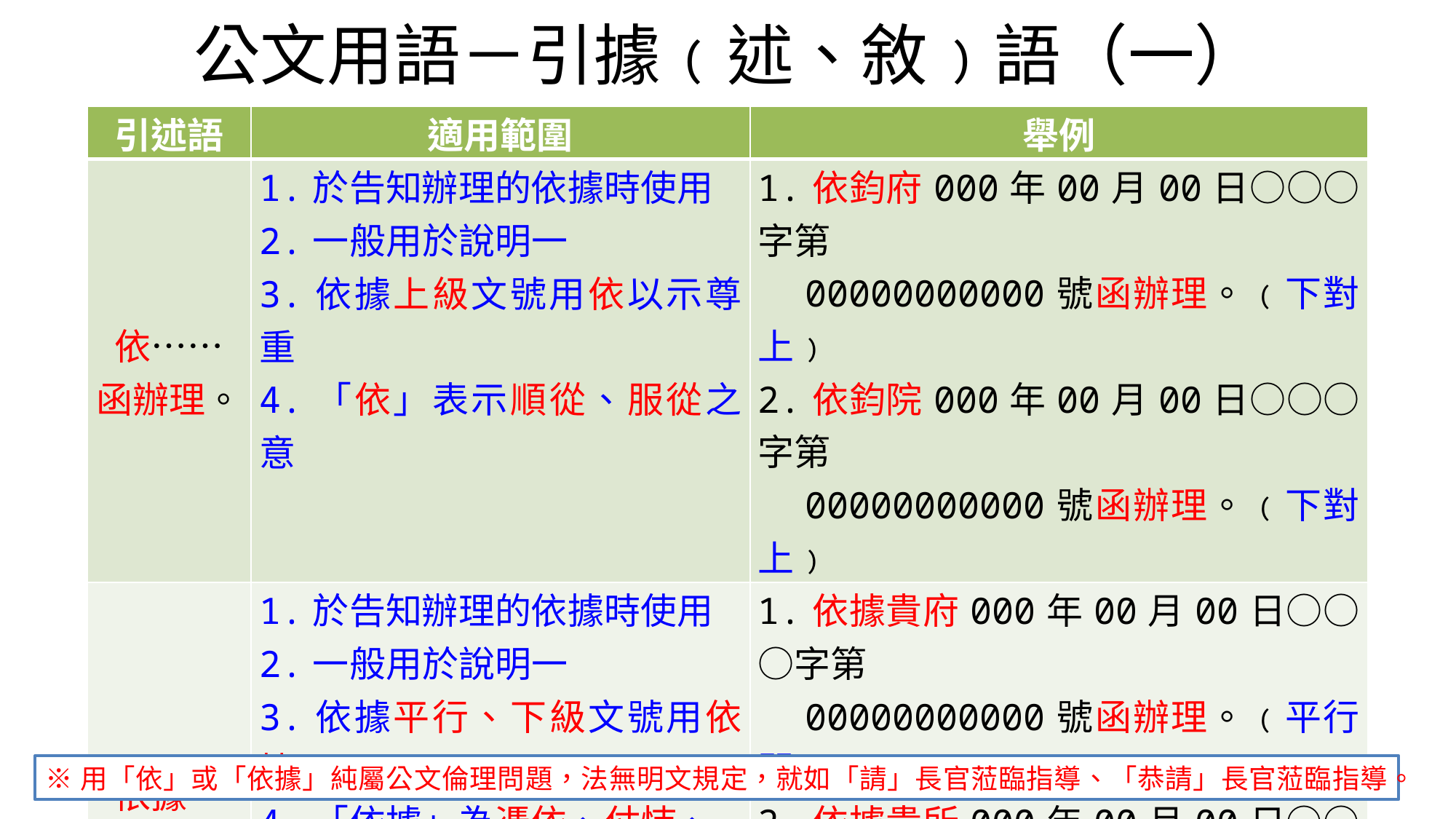

# 公文用語－引據﹙述、敘﹚語（一）
| 引述語 | 適用範圍 | 舉例 |
| --- | --- | --- |
| 依…… 函辦理。 | 1.於告知辦理的依據時使用 2.一般用於說明一 3.依據上級文號用依以示尊重 4.「依」表示順從、服從之意 | 1.依鈞府000年00月00日○○○字第 00000000000號函辦理。﹙下對上﹚ 2.依鈞院000年00月00日○○○字第 00000000000號函辦理。﹙下對上﹚ |
| 依據… 函辦理。 | 1.於告知辦理的依據時使用 2.一般用於說明一 3.依據平行、下級文號用依據 4.「依據」為憑依、仗恃、 按照之意 | 1.依據貴府000年00月00日○○○字第 00000000000號函辦理。﹙平行間﹚ 2.依據貴所000年00月00日○○○字第 00000000000號函辦理。﹙上對下﹚ |
| 復…… 函。 | 1.於答復對方來文時使用 2.一般用於說明一 3.對下行文、平行文使用復 4.「復」為答復之意 | 復貴所000年00月00日○○○字第00000000000號函。﹙平行間、上對下﹚ 復臺端000年00月00日陳請書。 |
※用「依」或「依據」純屬公文倫理問題，法無明文規定，就如「請」長官蒞臨指導、「恭請」長官蒞臨指導。